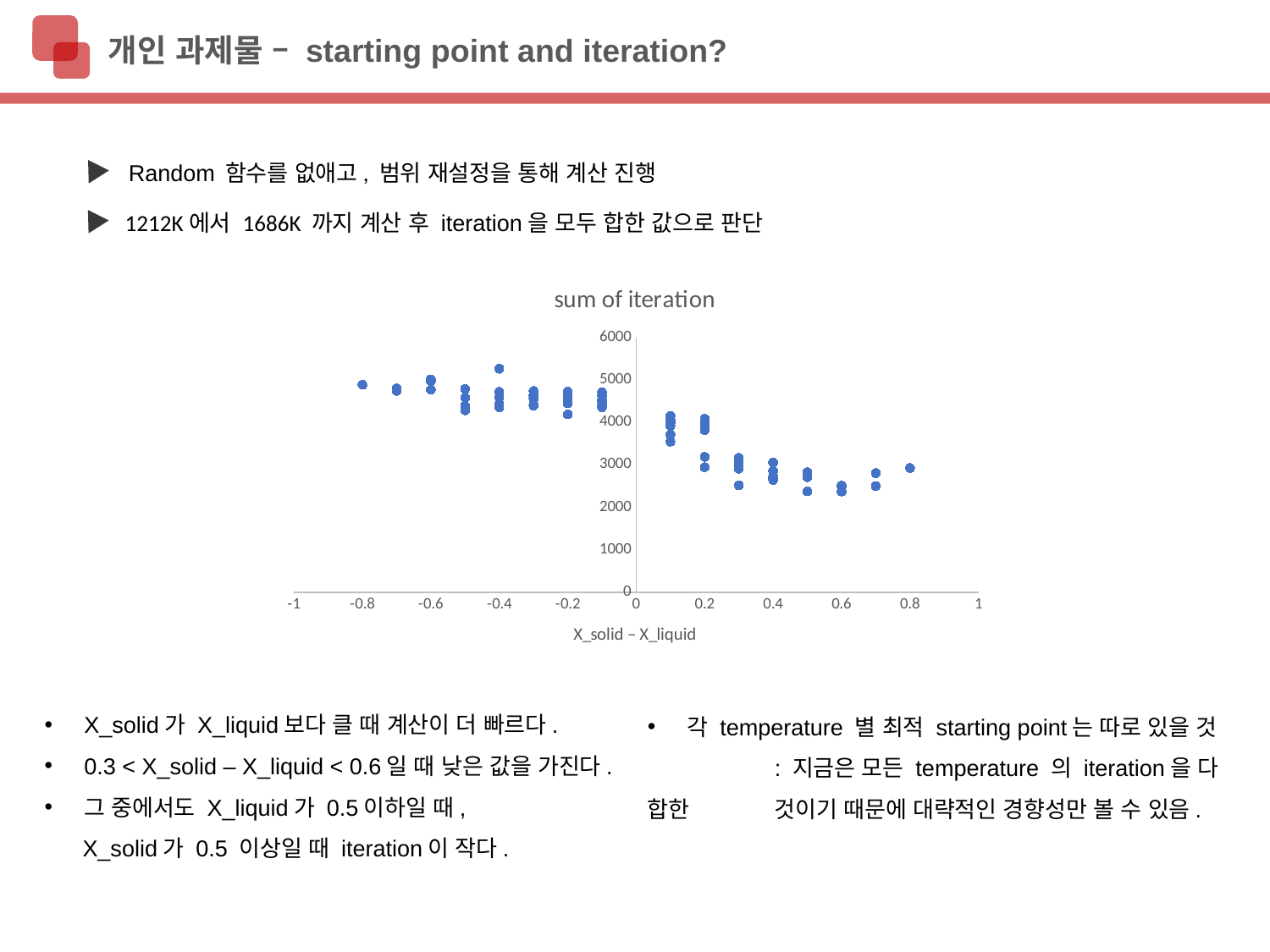

개인 과제물 – starting point and iteration?

Random 함수를 없애고, 범위 재설정을 통해 계산 진행

1212K에서 1686K 까지 계산 후 iteration을 모두 합한 값으로 판단

### Chart: sum of iteration

| Category |  |
|---|---|
X_solid가 X_liquid보다 클 때 계산이 더 빠르다.
0.3 < X_solid – X_liquid < 0.6일 때 낮은 값을 가진다.
그 중에서도 X_liquid가 0.5이하일 때,
      X_solid가 0.5 이상일 때 iteration이 작다.

각 temperature 별 최적 starting point는 따로 있을 것
	: 지금은 모든 temperature 의 iteration을 다 합한 	것이기 때문에 대략적인 경향성만 볼 수 있음.